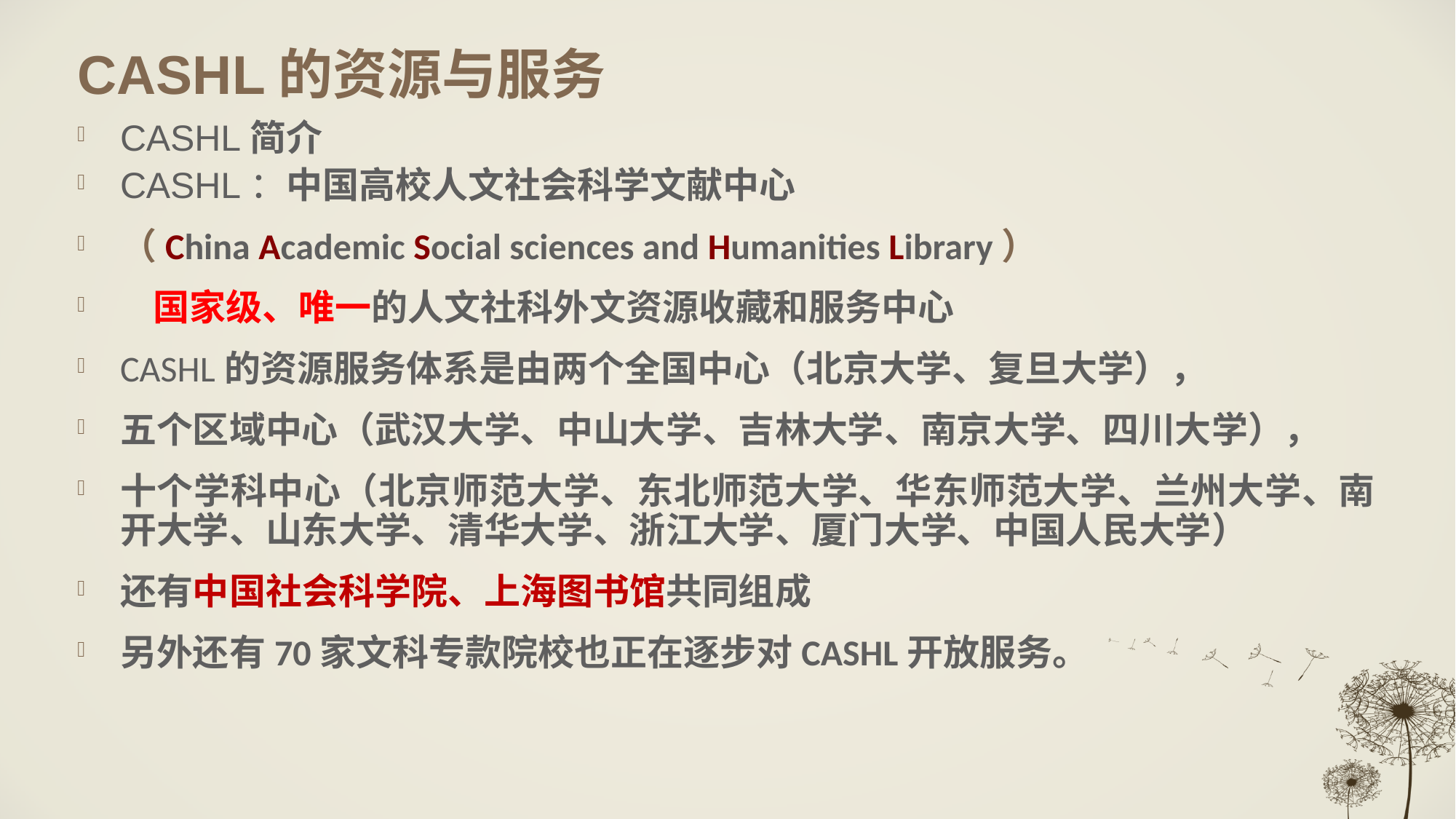

# CASHL的资源与服务
CASHL简介
CASHL：中国高校人文社会科学文献中心
（China Academic Social sciences and Humanities Library）
   国家级、唯一的人文社科外文资源收藏和服务中心
CASHL的资源服务体系是由两个全国中心（北京大学、复旦大学），
五个区域中心（武汉大学、中山大学、吉林大学、南京大学、四川大学），
十个学科中心（北京师范大学、东北师范大学、华东师范大学、兰州大学、南开大学、山东大学、清华大学、浙江大学、厦门大学、中国人民大学）
还有中国社会科学院、上海图书馆共同组成
另外还有70家文科专款院校也正在逐步对CASHL开放服务。